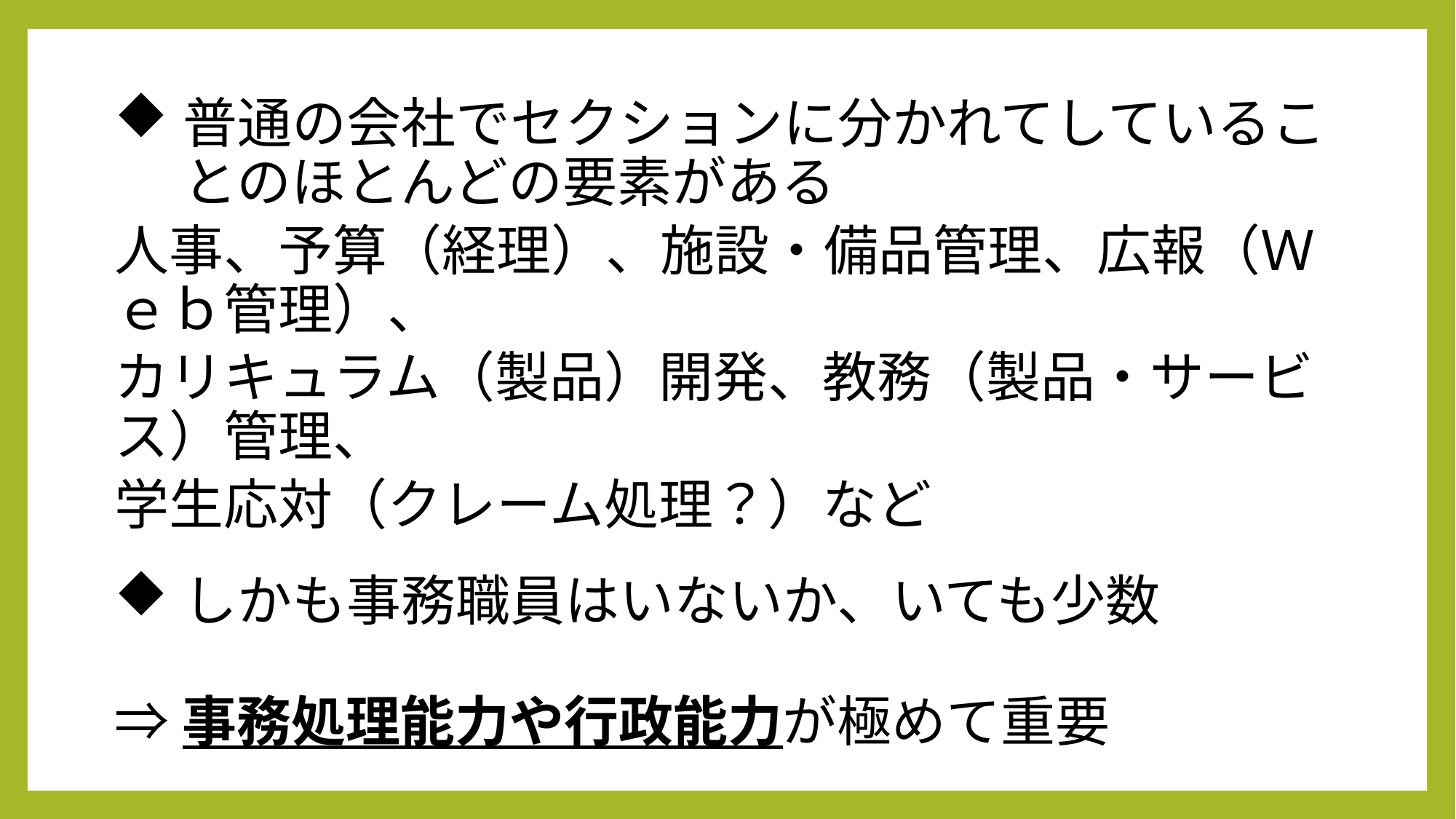

普通の会社でセクションに分かれてしていることのほとんどの要素がある
人事、予算（経理）、施設・備品管理、広報（Ｗｅｂ管理）、
カリキュラム（製品）開発、教務（製品・サービス）管理、
学生応対（クレーム処理？）など

しかも事務職員はいないか、いても少数
⇒事務処理能力や行政能力が極めて重要
（大きな研究室を束ねる理系教授もそうらしいが）